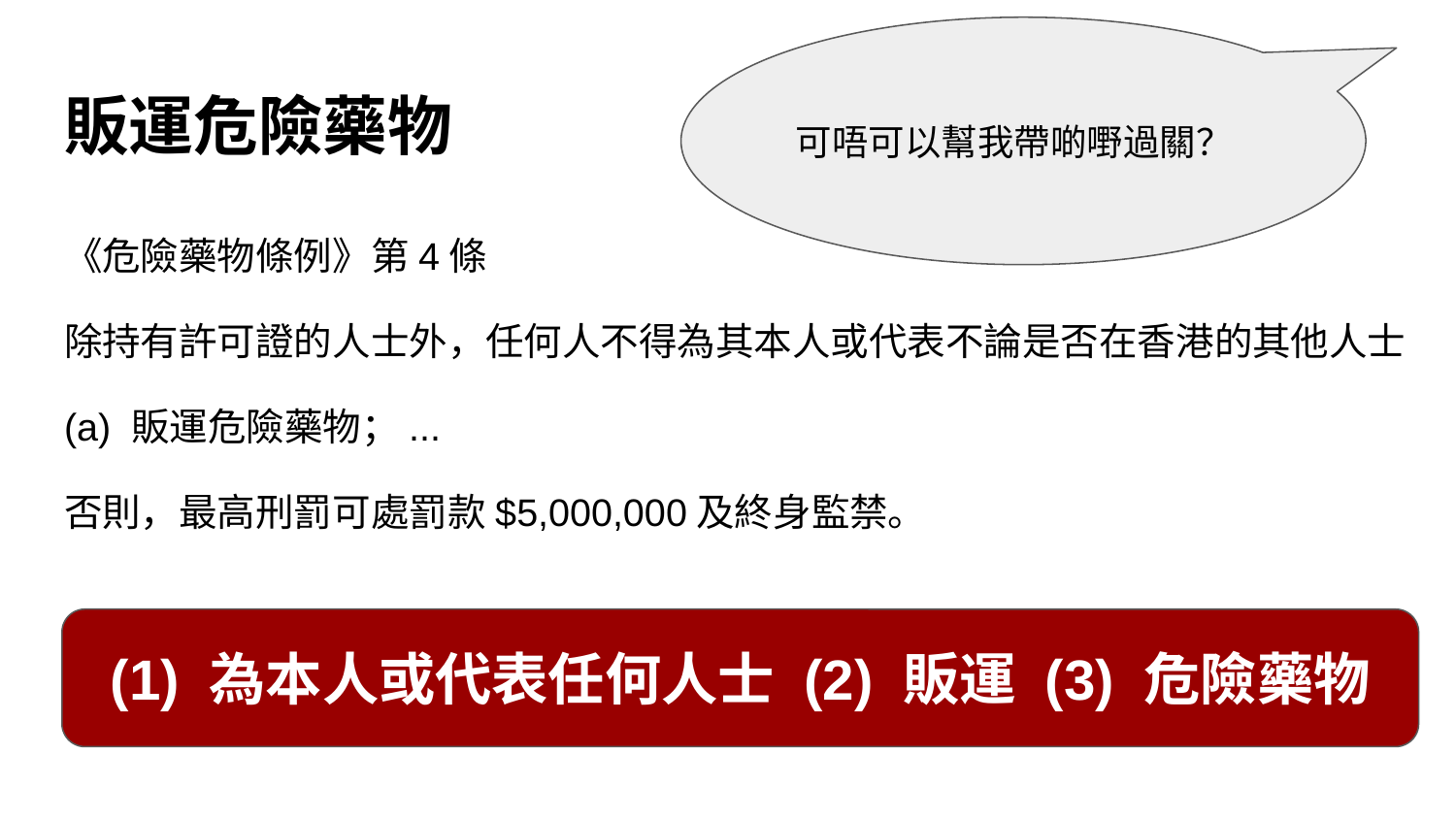

可唔可以幫我帶啲嘢過關？
# 販運危險藥物
《危險藥物條例》第4條
除持有許可證的人士外，任何人不得為其本人或代表不論是否在香港的其他人士
(a) 販運危險藥物；...
否則，最高刑罰可處罰款$5,000,000及終身監禁。
(1) 為本人或代表任何人士 (2) 販運 (3) 危險藥物